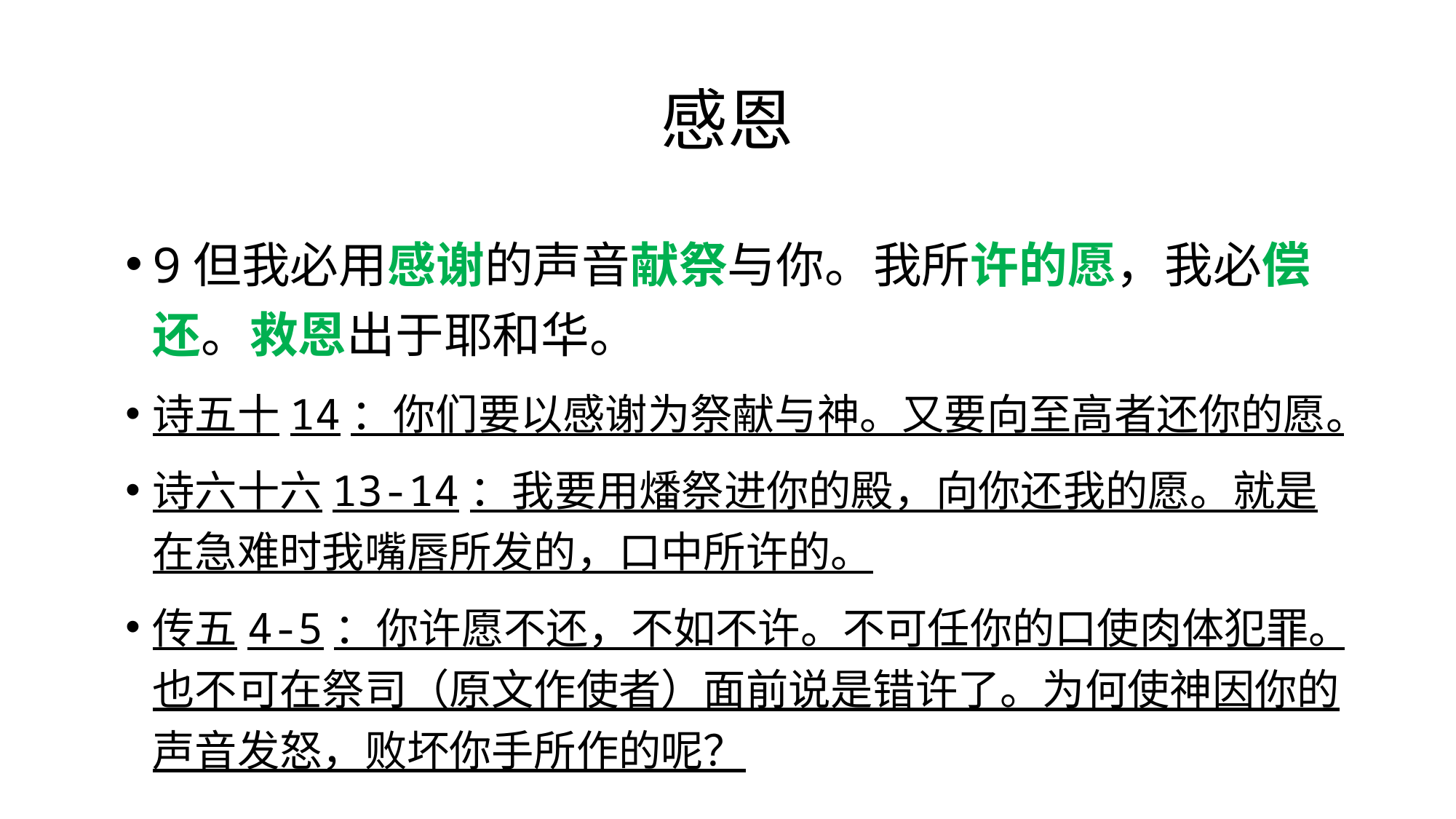

# 感恩
9但我必用感谢的声音献祭与你。我所许的愿，我必偿还。救恩出于耶和华。
诗五十14：你们要以感谢为祭献与神。又要向至高者还你的愿。
诗六十六13-14：我要用燔祭进你的殿，向你还我的愿。就是在急难时我嘴唇所发的，口中所许的。
传五4-5：你许愿不还，不如不许。不可任你的口使肉体犯罪。也不可在祭司（原文作使者）面前说是错许了。为何使神因你的声音发怒，败坏你手所作的呢？